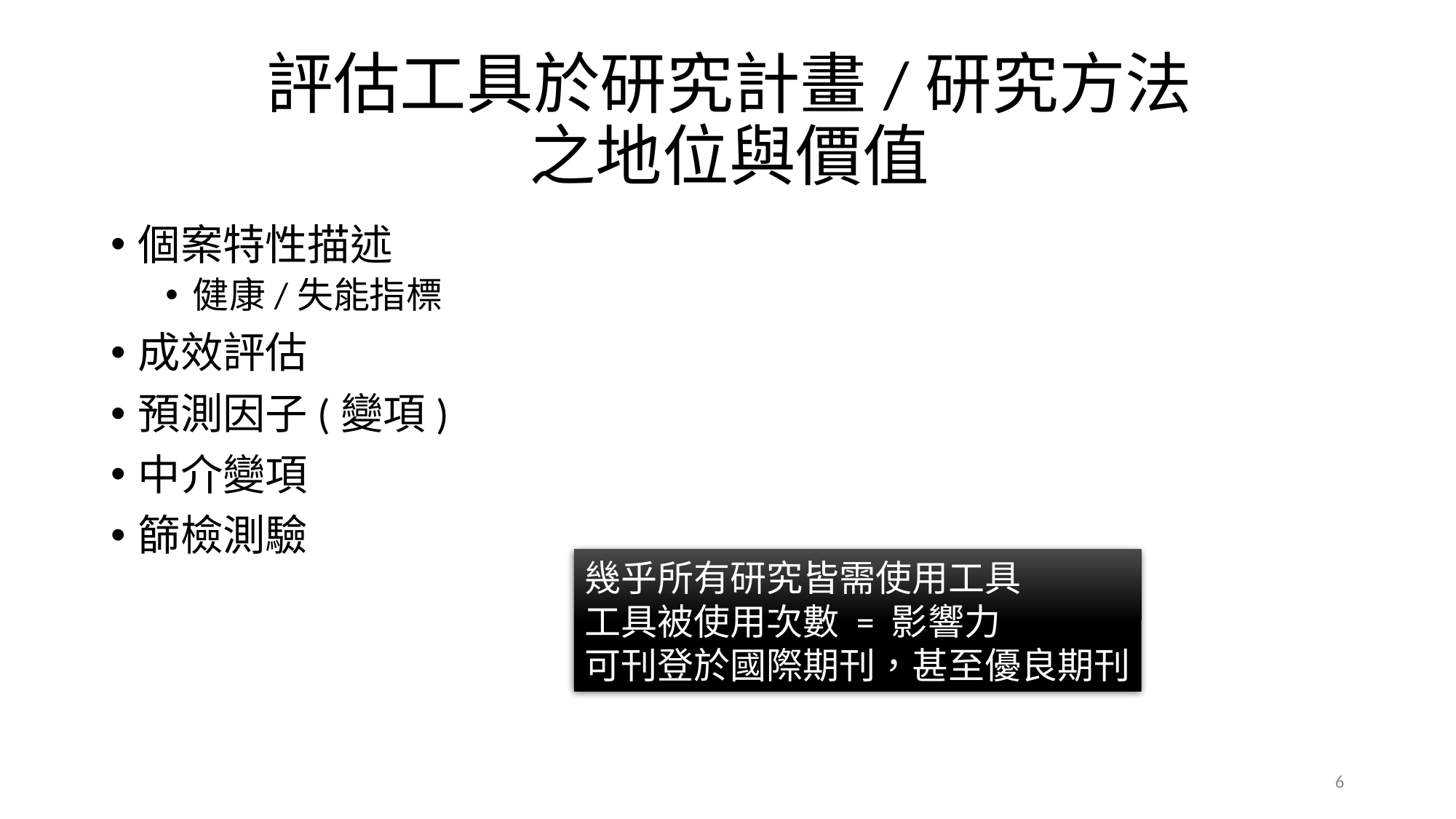

# 評估工具於研究計畫/研究方法 之地位與價值
個案特性描述
健康/失能指標
成效評估
預測因子(變項)
中介變項
篩檢測驗
幾乎所有研究皆需使用工具
工具被使用次數 = 影響力
可刊登於國際期刊，甚至優良期刊
6